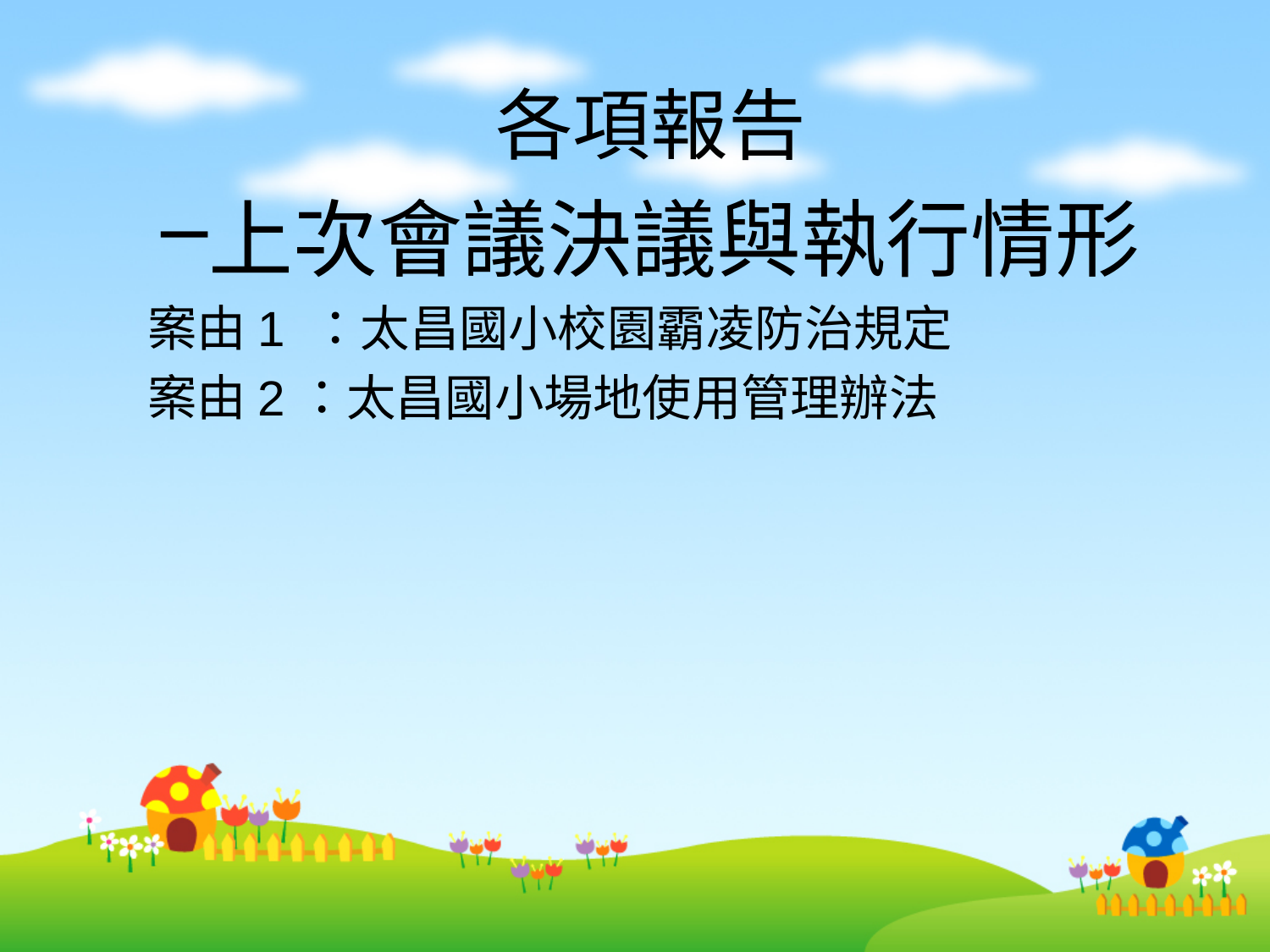

各項報告
上次會議決議與執行情形
案由1 ：太昌國小校園霸凌防治規定
案由2：太昌國小場地使用管理辦法